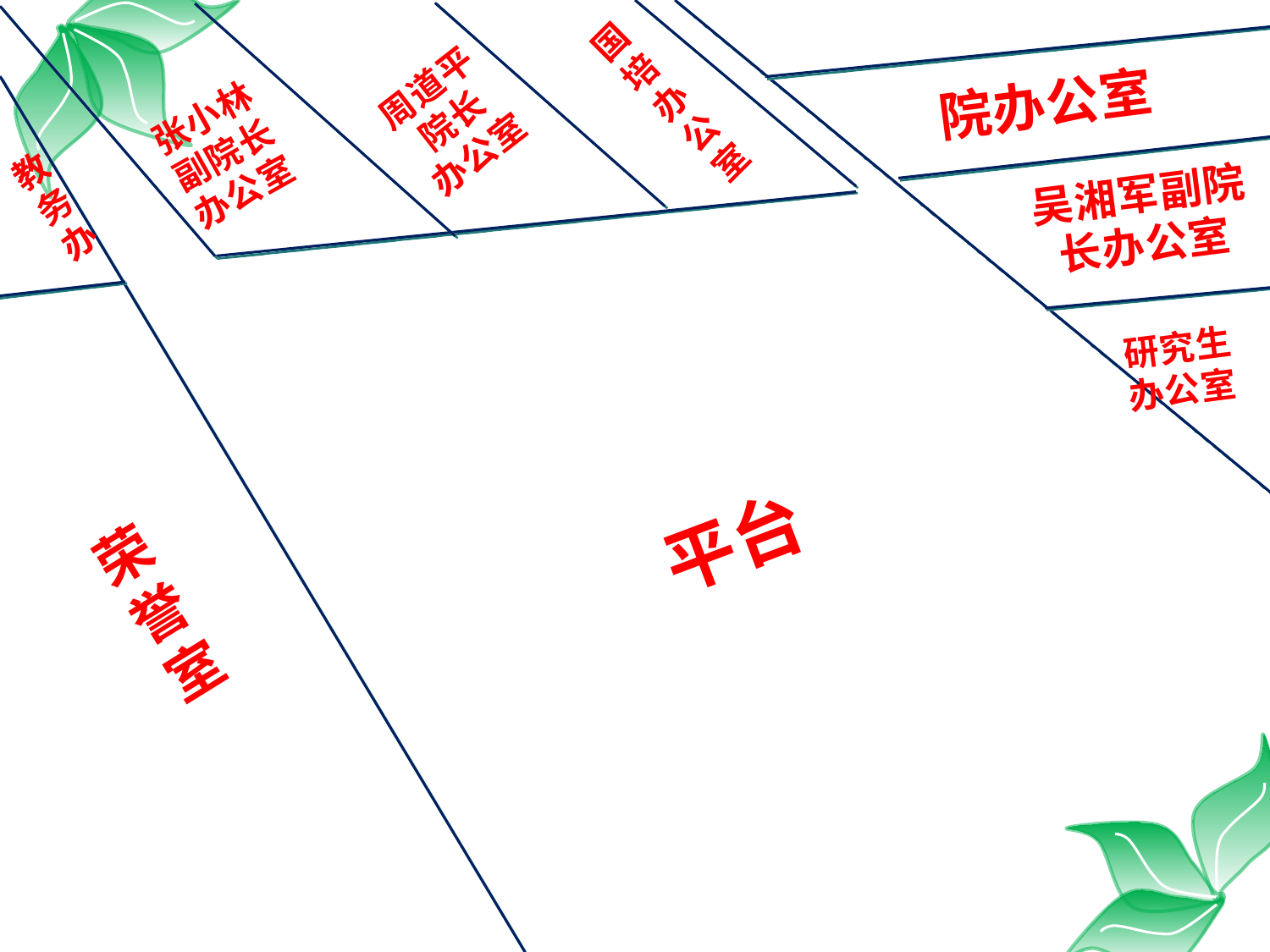

国培办公室
周道平院长
办公室
院办公室
张小林
副院长
办公室
教务办
吴湘军副院长办公室
研究生
办公室
平台
荣誉室